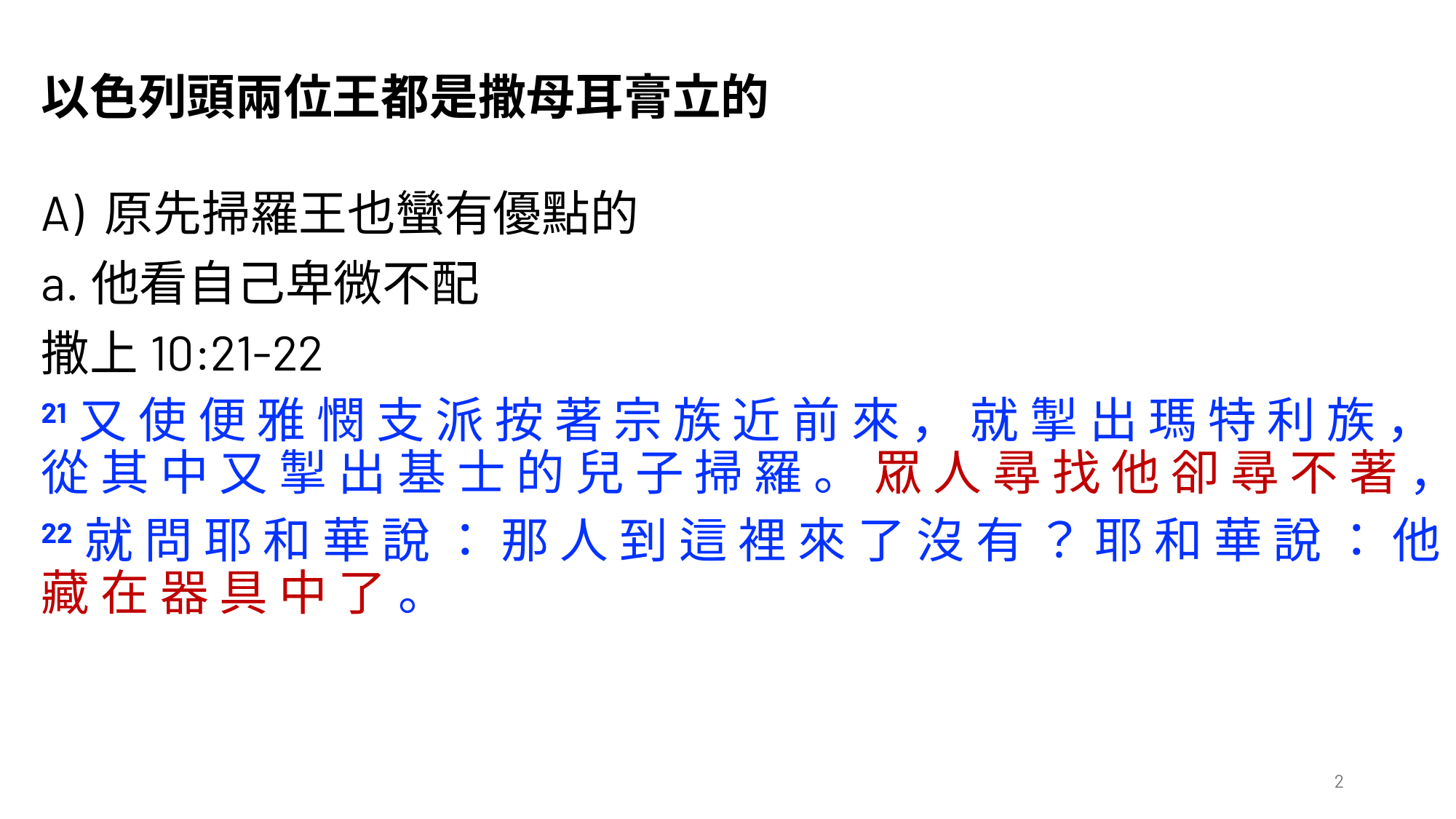

# 以色列頭兩位王都是撒母耳膏立的
A) 原先掃羅王也蠻有優點的
a.他看自己卑微不配
撒上10:21-22
21 又 使 便 雅 憫 支 派 按 著 宗 族 近 前 來 ， 就 掣 出 瑪 特 利 族 ， 從 其 中 又 掣 出 基 士 的 兒 子 掃 羅 。 眾 人 尋 找 他 卻 尋 不 著 ，
22 就 問 耶 和 華 說 ： 那 人 到 這 裡 來 了 沒 有 ？ 耶 和 華 說 ： 他 藏 在 器 具 中 了 。

2